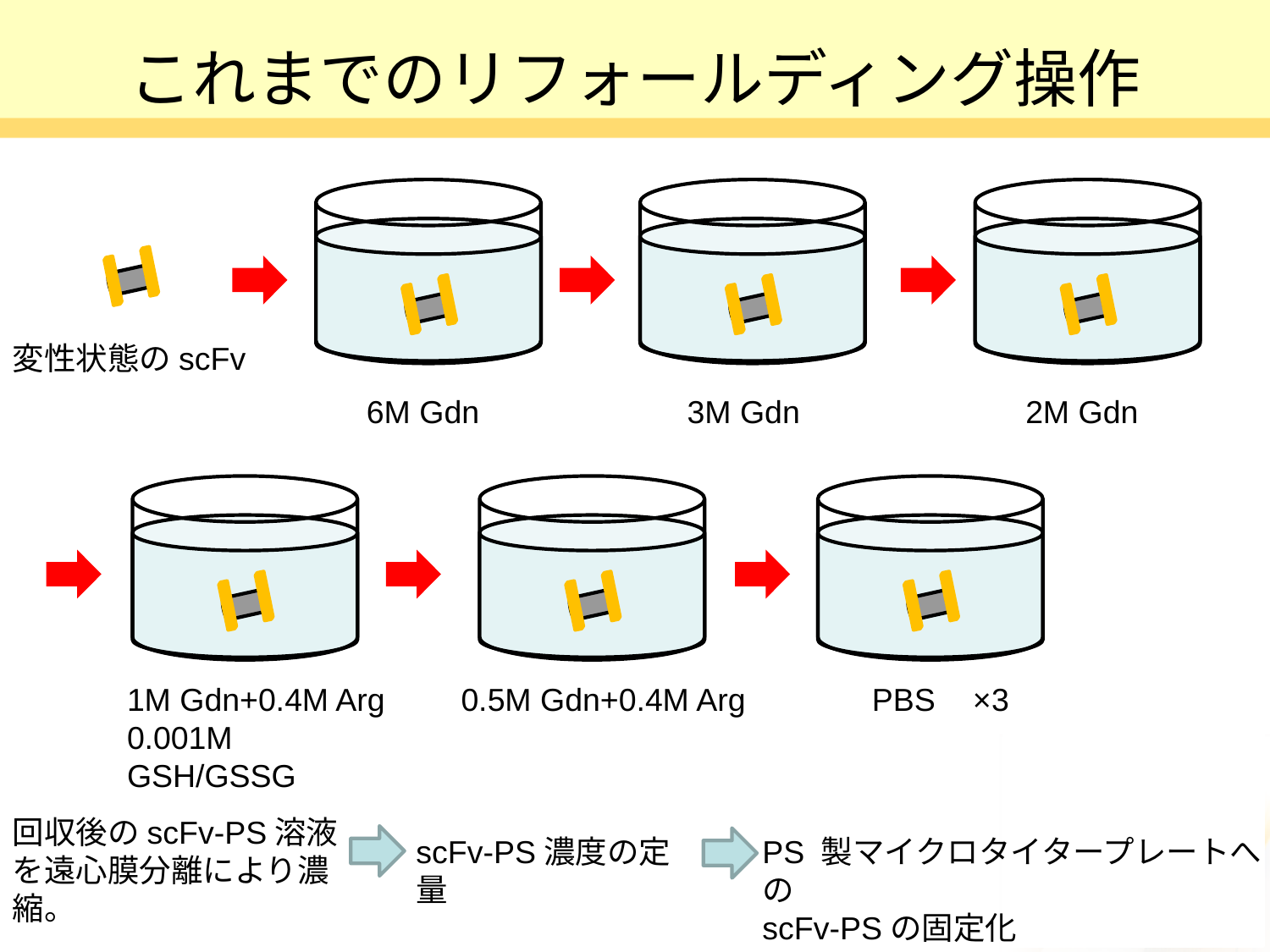

# これまでのリフォールディング操作

変性状態のscFv
6M Gdn
3M Gdn
2M Gdn

1M Gdn+0.4M Arg
0.001M GSH/GSSG
0.5M Gdn+0.4M Arg
PBS
×3

回収後のscFv-PS溶液を遠心膜分離により濃縮。
scFv-PS濃度の定量
PS 製マイクロタイタープレートへの
scFv-PSの固定化